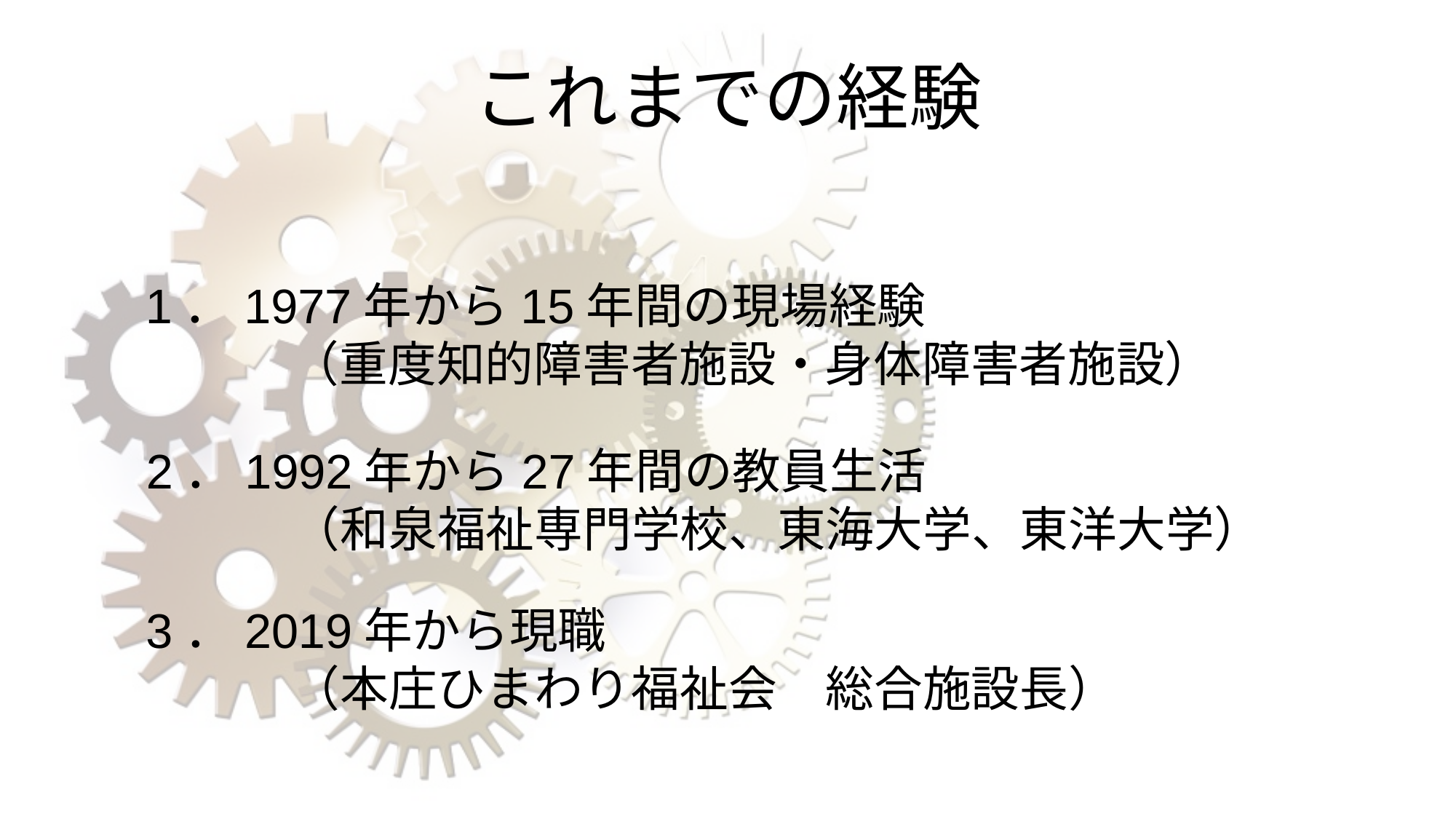

これまでの経験
1．1977年から15年間の現場経験
　　　（重度知的障害者施設・身体障害者施設）
2．1992年から27年間の教員生活
　　　（和泉福祉専門学校、東海大学、東洋大学）
3．2019年から現職
　　　（本庄ひまわり福祉会　総合施設長）